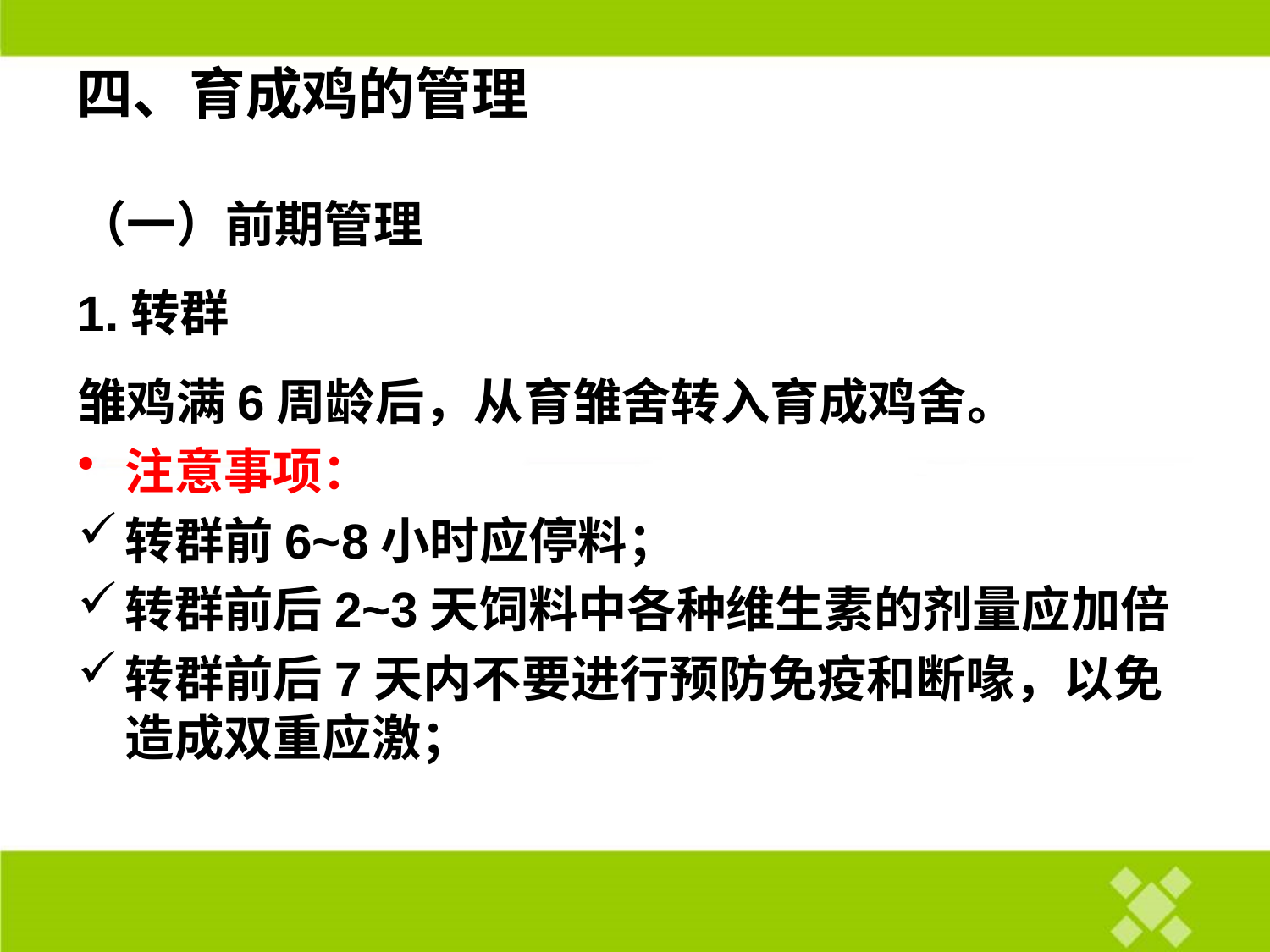

# 四、育成鸡的管理
（一）前期管理
1.转群
雏鸡满6周龄后，从育雏舍转入育成鸡舍。
注意事项：
转群前6~8小时应停料；
转群前后2~3天饲料中各种维生素的剂量应加倍
转群前后7天内不要进行预防免疫和断喙，以免造成双重应激；